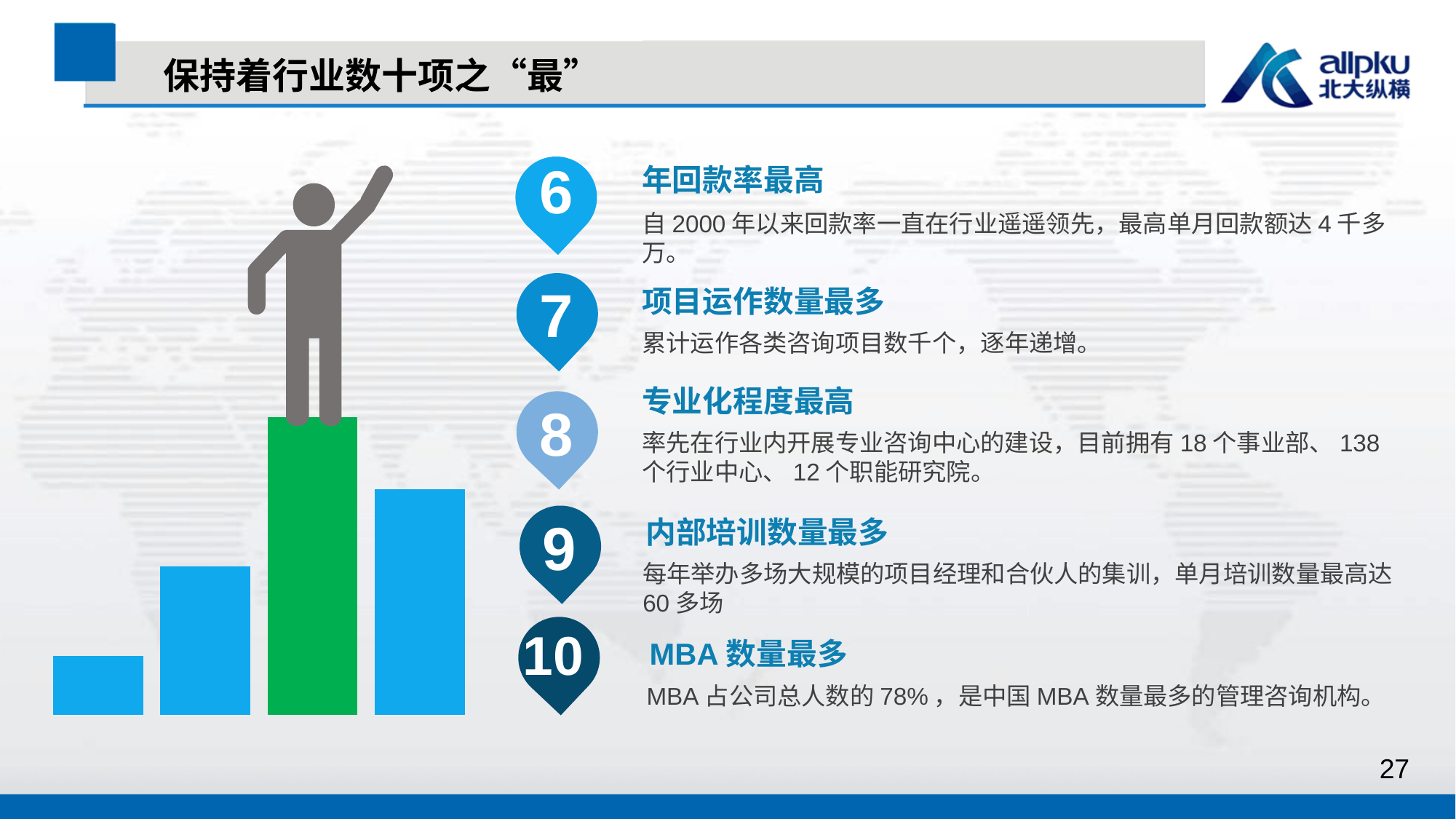

保持着行业数十项之“最”

6
年回款率最高

### Chart

| Category | 系列 1 |
|---|---|
| 类别 1 | 1.0 |
| 类别 2 | 2.5 |
| 类别 3 | 5.0 |
| 类别 4 | 3.8 |
自2000年以来回款率一直在行业遥遥领先，最高单月回款额达4千多万。
7

项目运作数量最多

累计运作各类咨询项目数千个，逐年递增。
专业化程度最高

8

率先在行业内开展专业咨询中心的建设，目前拥有18个事业部、138个行业中心、12个职能研究院。
9

内部培训数量最多

每年举办多场大规模的项目经理和合伙人的集训，单月培训数量最高达60多场
10

MBA数量最多

MBA占公司总人数的78%，是中国MBA数量最多的管理咨询机构。